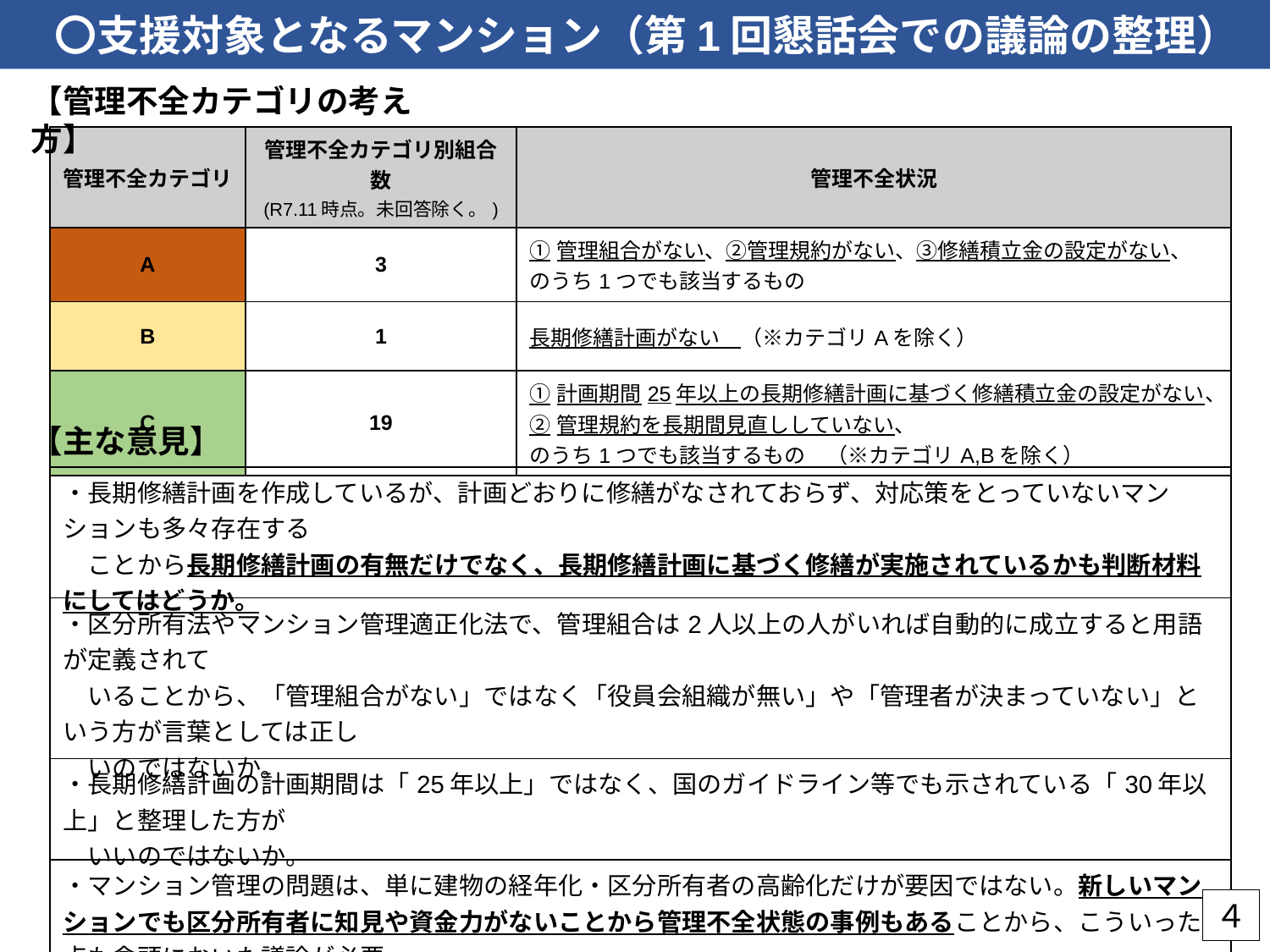

〇支援対象となるマンション（第1回懇話会での議論の整理）
【管理不全カテゴリの考え方】
| 管理不全カテゴリ | 管理不全カテゴリ別組合数 (R7.11時点。未回答除く。) | 管理不全状況 |
| --- | --- | --- |
| A | 3 | ①管理組合がない、②管理規約がない、③修繕積立金の設定がない、 のうち1つでも該当するもの |
| B | 1 | 長期修繕計画がない　（※カテゴリAを除く） |
| C | 19 | ①計画期間25年以上の長期修繕計画に基づく修繕積立金の設定がない、 ②管理規約を長期間見直ししていない、 のうち1つでも該当するもの　（※カテゴリA,Bを除く） |
【主な意見】
| ・長期修繕計画を作成しているが、計画どおりに修繕がなされておらず、対応策をとっていないマンションも多々存在する 　ことから長期修繕計画の有無だけでなく、長期修繕計画に基づく修繕が実施されているかも判断材料にしてはどうか。 |
| --- |
| ・区分所有法やマンション管理適正化法で、管理組合は2人以上の人がいれば自動的に成立すると用語が定義されて 　いることから、「管理組合がない」ではなく「役員会組織が無い」や「管理者が決まっていない」という方が言葉としては正し 　いのではないか。 |
| ・長期修繕計画の計画期間は「25年以上」ではなく、国のガイドライン等でも示されている「30年以上」と整理した方が 　いいのではないか。 |
| ・マンション管理の問題は、単に建物の経年化・区分所有者の高齢化だけが要因ではない。新しいマンションでも区分所有者に知見や資金力がないことから管理不全状態の事例もあることから、こういった点も念頭においた議論が必要。 |
| ・カテゴリＡについて、「修繕積立金の設定がない」というのは長期修繕計画と表裏一体であることから、この2つはリンク　 　するものだということを明確にするためにも同列にする方が適しているのではないか。 |
| ・法で経理区分が義務付けられていないので、「修繕積立金の設定がない」をＡに設定するのは過大だと思う。 　カテゴリAは「管理組合がない」「管理規約がない」に絞っていいのではないか。 |
４